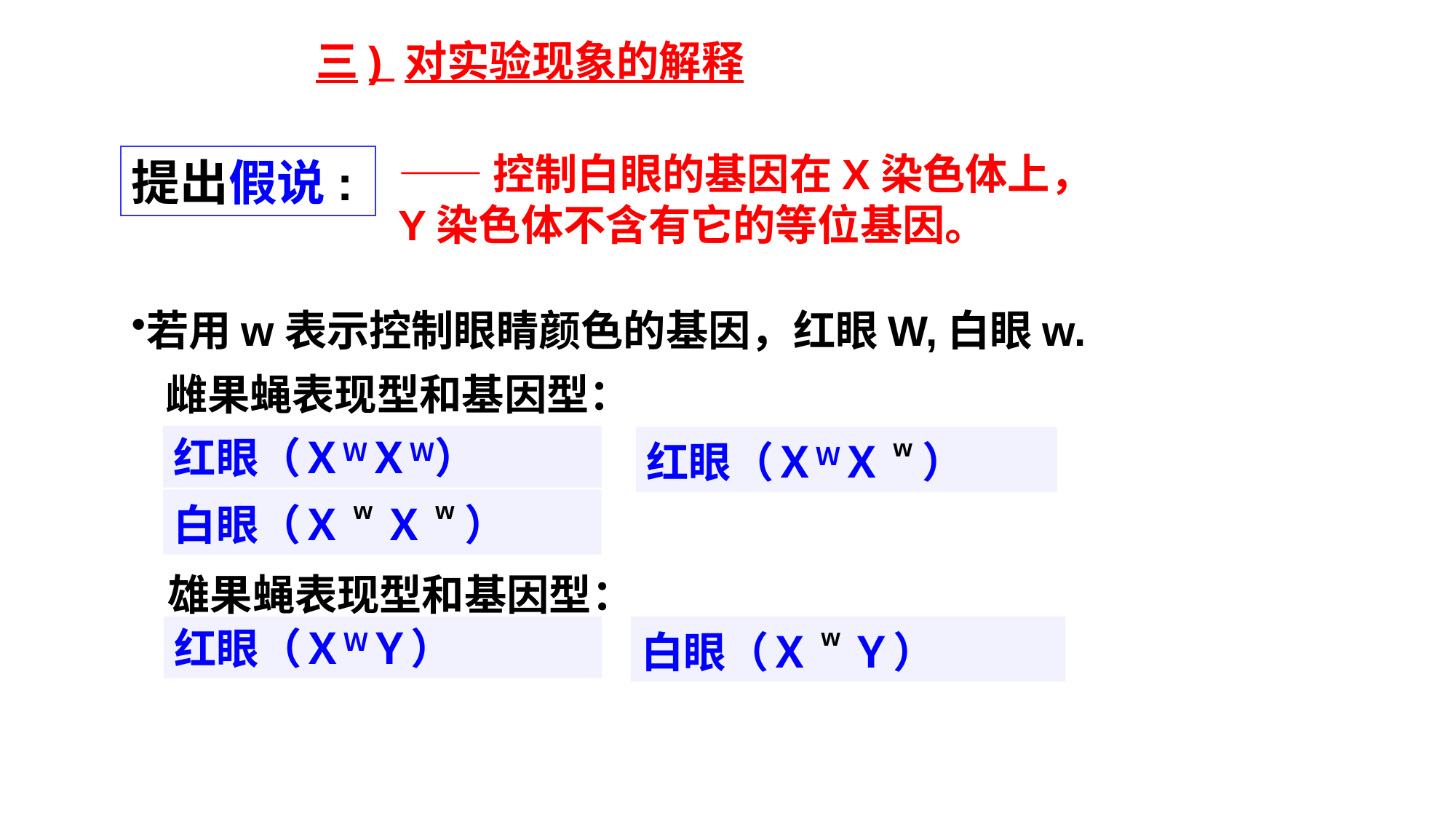

三) 对实验现象的解释
——控制白眼的基因在X染色体上，Y染色体不含有它的等位基因。
提出假说:
若用w表示控制眼睛颜色的基因，红眼W,白眼w.
雌果蝇表现型和基因型：
红眼（ＸＷＸＷ）
红眼（ＸＷＸw）
白眼（ＸwＸw）
雄果蝇表现型和基因型：
红眼（ＸＷＹ）
白眼（ＸwＹ）